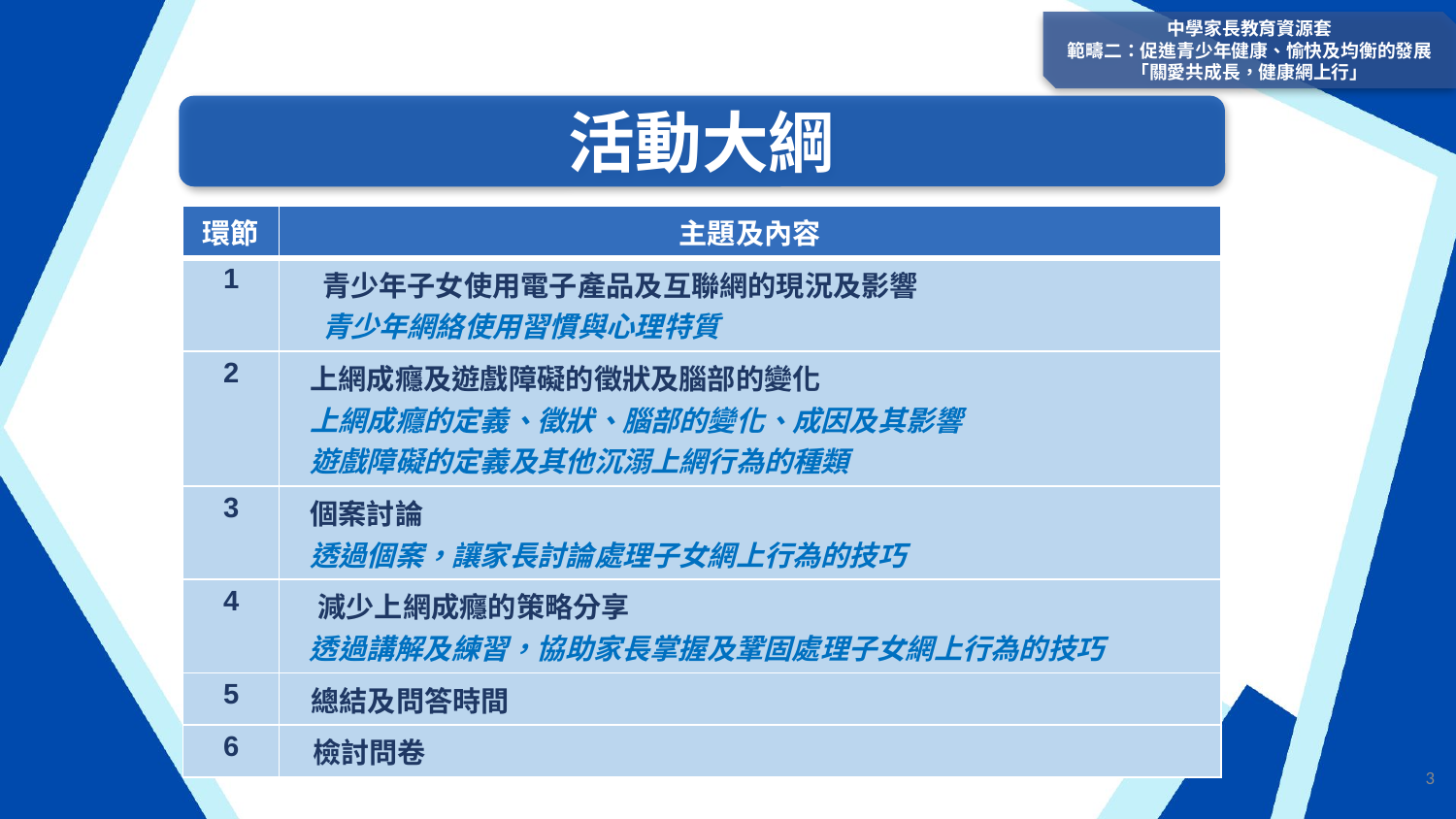

中學家長教育資源套
範疇二：促進青少年健康、愉快及均衡的發展
「關愛共成長，健康網上行」
活動大綱
| 環節 | 主題及內容 |
| --- | --- |
| 1 | 青少年子女使用電子產品及互聯網的現況及影響 青少年網絡使用習慣與心理特質 |
| 2 | 上網成癮及遊戲障礙的徵狀及腦部的變化 上網成癮的定義、徵狀、腦部的變化、成因及其影響 遊戲障礙的定義及其他沉溺上網行為的種類 |
| 3 | 個案討論 透過個案，讓家長討論處理子女網上行為的技巧 |
| 4 | 減少上網成癮的策略分享 透過講解及練習，協助家長掌握及鞏固處理子女網上行為的技巧 |
| 5 | 總結及問答時間 |
| 6 | 檢討問卷 |
3